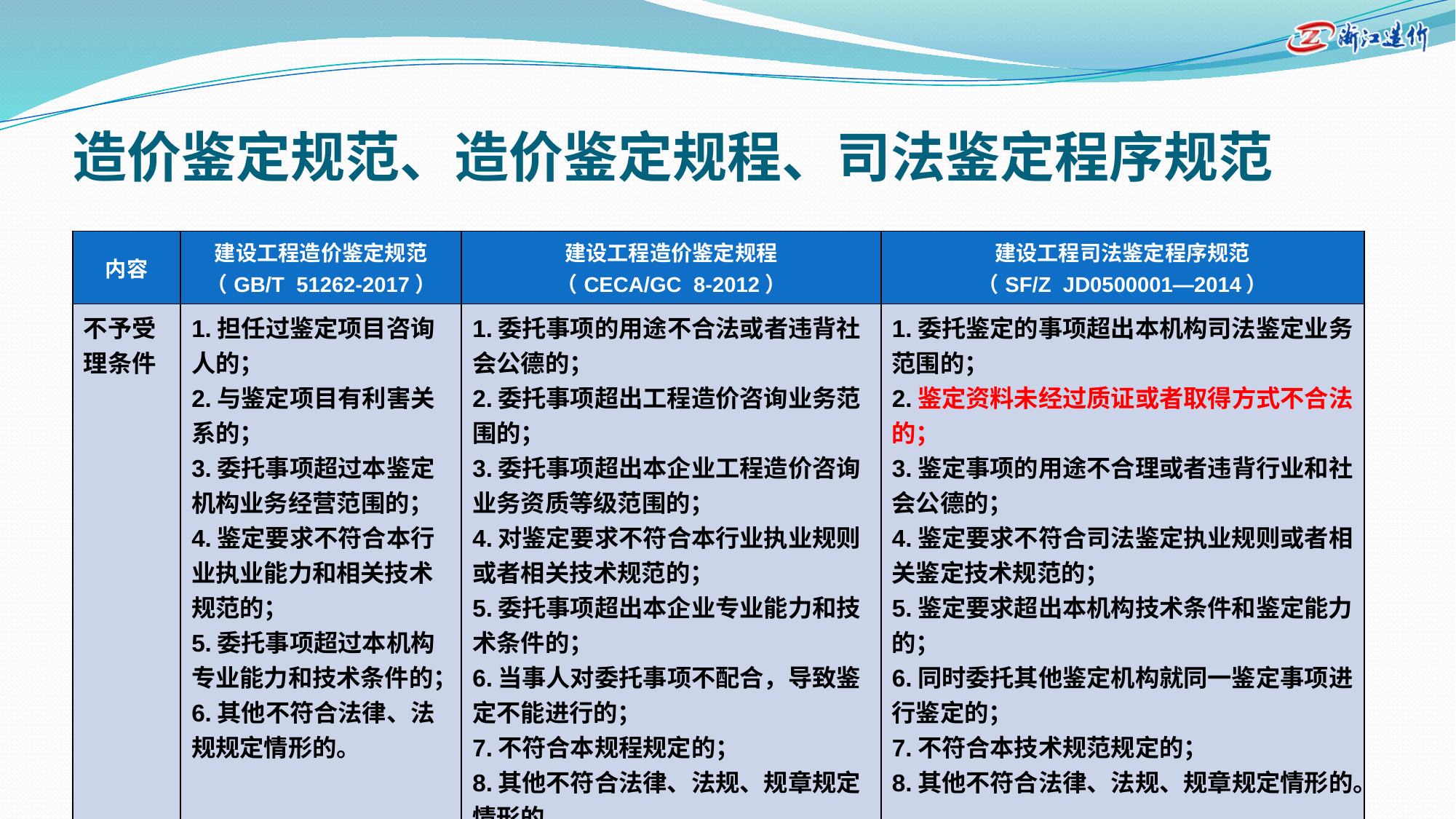

# 造价鉴定规范、造价鉴定规程、司法鉴定程序规范
| 内容 | 建设工程造价鉴定规范 （GB/T 51262-2017） | 建设工程造价鉴定规程 （CECA/GC 8-2012） | 建设工程司法鉴定程序规范 （SF/Z JD0500001—2014） |
| --- | --- | --- | --- |
| 不予受理条件 | 1.担任过鉴定项目咨询人的； 2.与鉴定项目有利害关系的； 3.委托事项超过本鉴定机构业务经营范围的； 4.鉴定要求不符合本行业执业能力和相关技术规范的； 5.委托事项超过本机构专业能力和技术条件的； 6.其他不符合法律、法规规定情形的。 | 1.委托事项的用途不合法或者违背社会公德的； 2.委托事项超出工程造价咨询业务范围的； 3.委托事项超出本企业工程造价咨询业务资质等级范围的； 4.对鉴定要求不符合本行业执业规则或者相关技术规范的； 5.委托事项超出本企业专业能力和技术条件的； 6.当事人对委托事项不配合，导致鉴定不能进行的； 7.不符合本规程规定的； 8.其他不符合法律、法规、规章规定情形的。 | 1.委托鉴定的事项超出本机构司法鉴定业务范围的；  2.鉴定资料未经过质证或者取得方式不合法的；  3.鉴定事项的用途不合理或者违背行业和社会公德的；  4.鉴定要求不符合司法鉴定执业规则或者相关鉴定技术规范的；  5.鉴定要求超出本机构技术条件和鉴定能力的；  6.同时委托其他鉴定机构就同一鉴定事项进行鉴定的；  7.不符合本技术规范规定的； 8.其他不符合法律、法规、规章规定情形的。 |